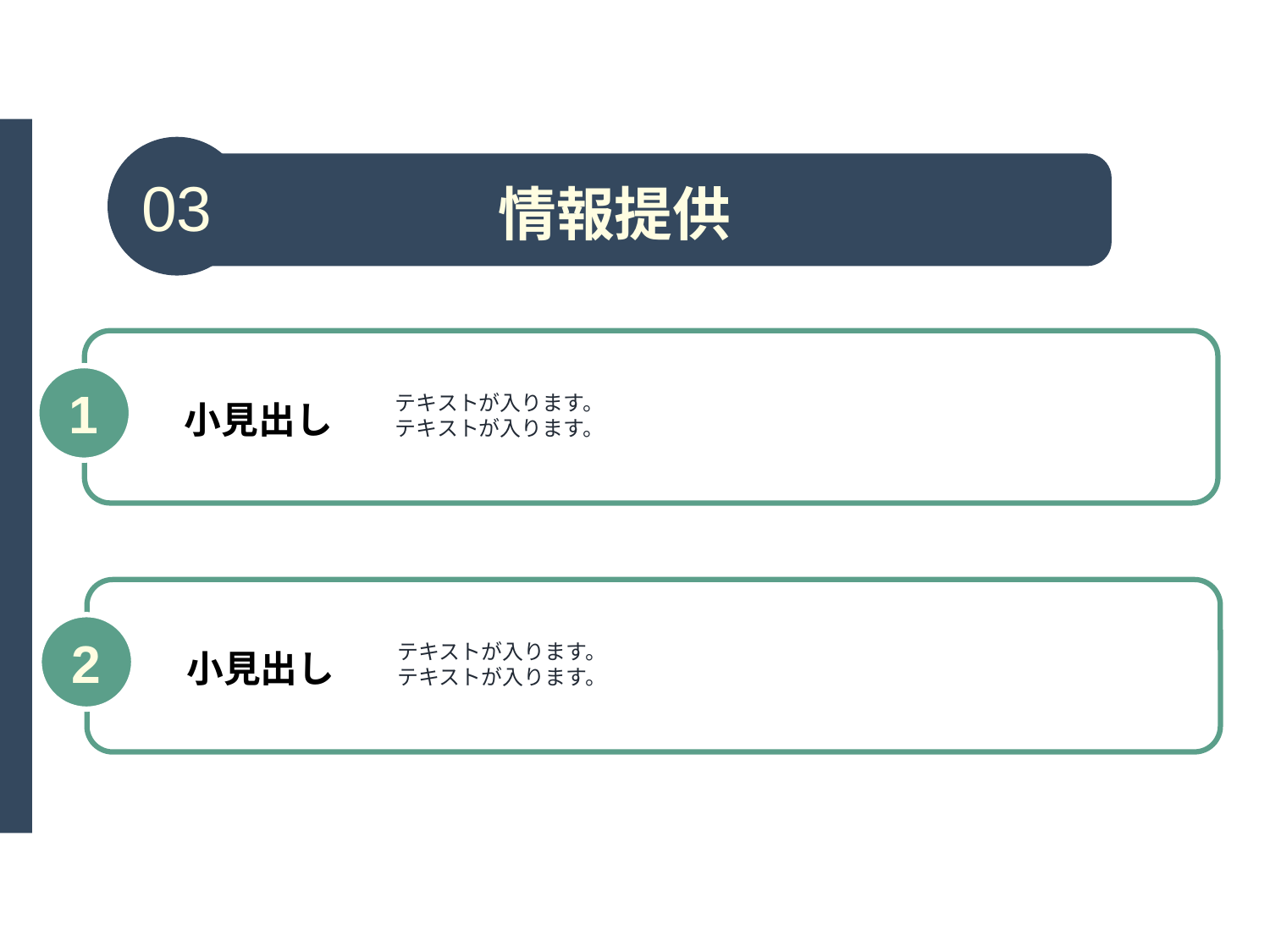

03

情報提供
20兆円

1
テキストが入ります。
テキストが入ります。
小見出し

2
テキストが入ります。
テキストが入ります。
小見出し